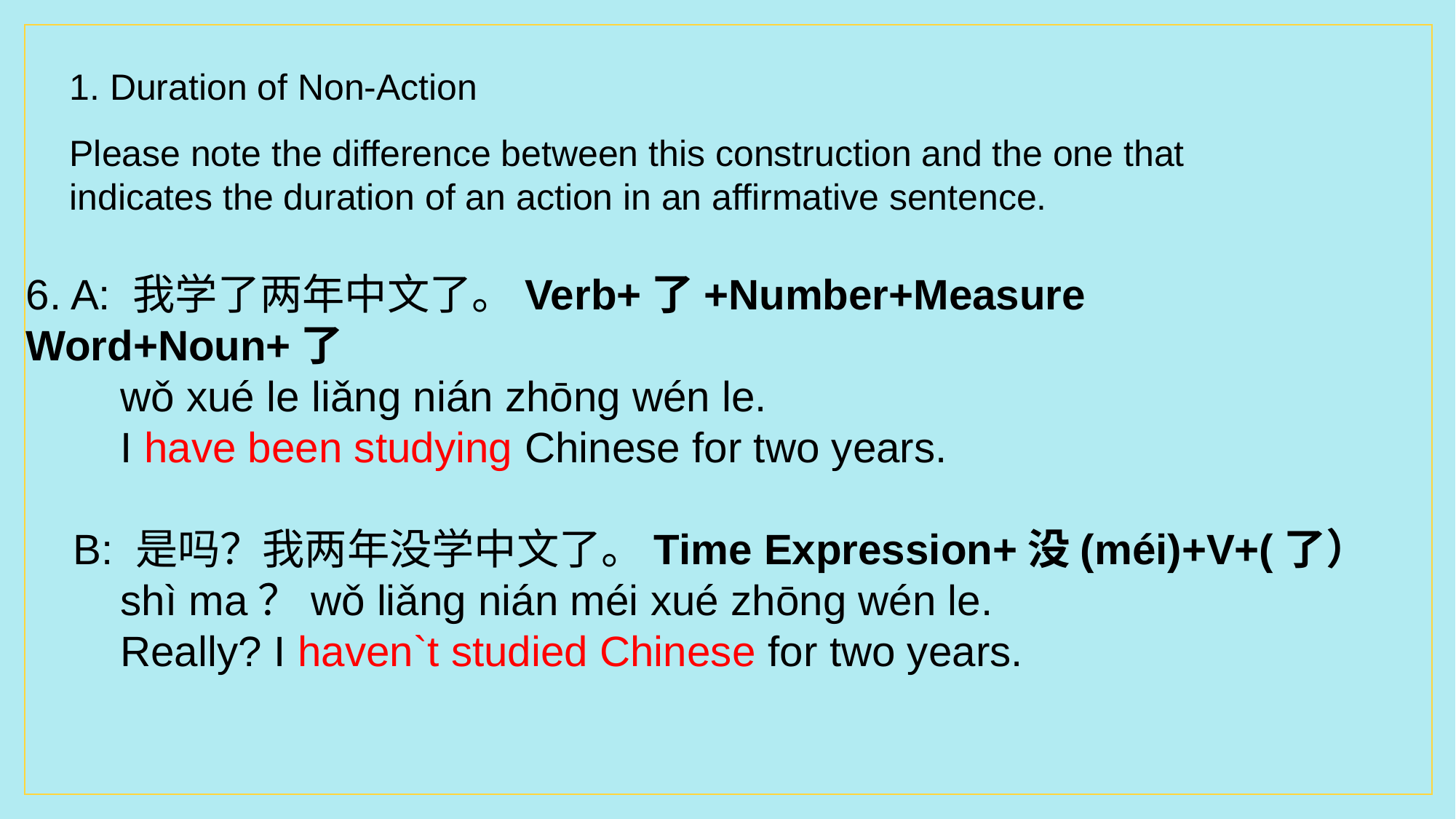

1. Duration of Non-Action
Please note the difference between this construction and the one that indicates the duration of an action in an affirmative sentence.
6. A: 我学了两年中文了。Verb+了+Number+Measure Word+Noun+了
        wǒ xué le liǎng nián zhōng wén le.
        I have been studying Chinese for two years.

    B: 是吗？我两年没学中文了。Time Expression+没(méi)+V+(了）
        shì ma？wǒ liǎng nián méi xué zhōng wén le.
        Really? I haven`t studied Chinese for two years.